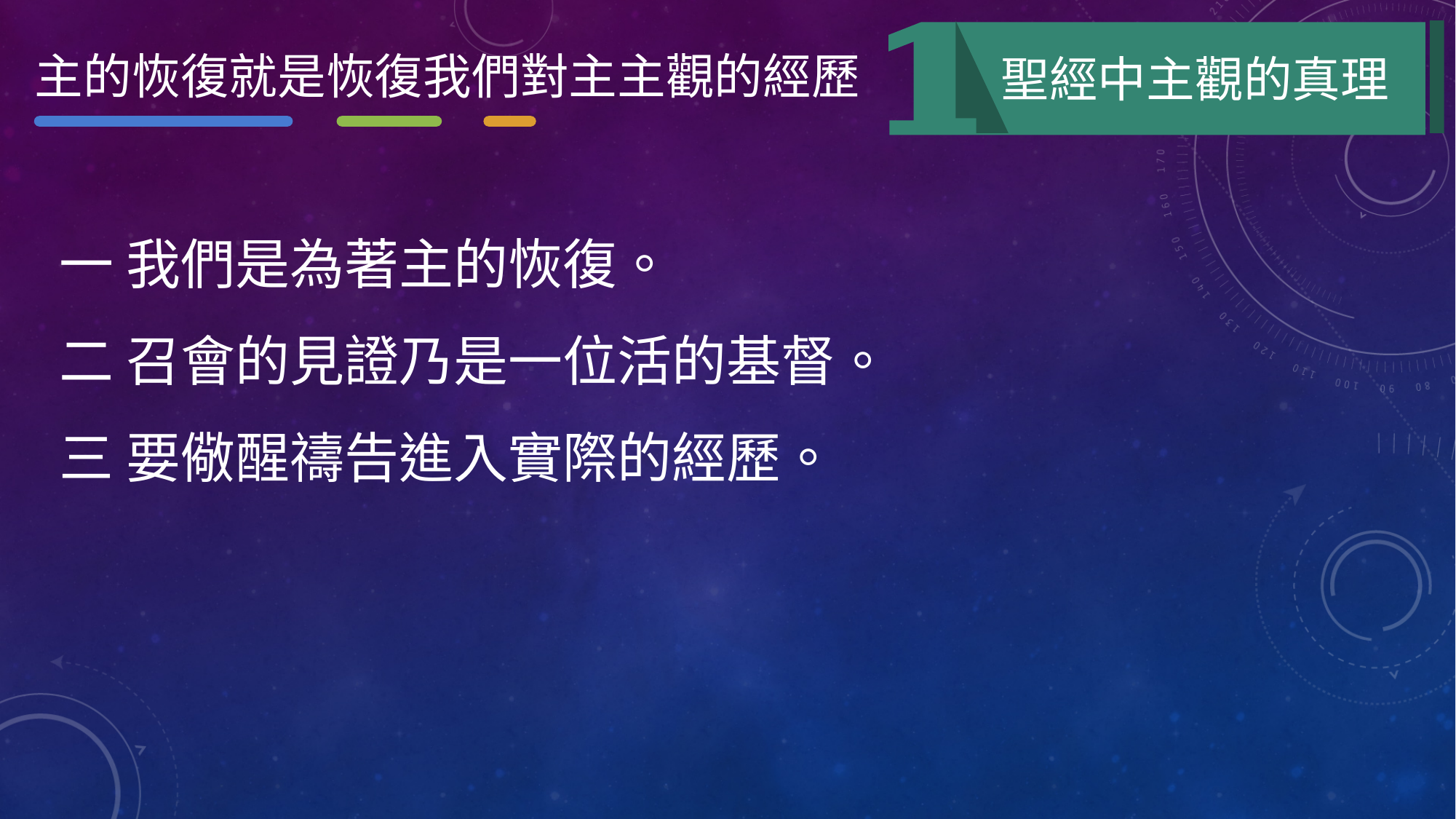

主的恢復就是恢復我們對主主觀的經歷
聖經中主觀的真理

一 我們是為著主的恢復。
二 召會的見證乃是一位活的基督。
三 要儆醒禱告進入實際的經歷。